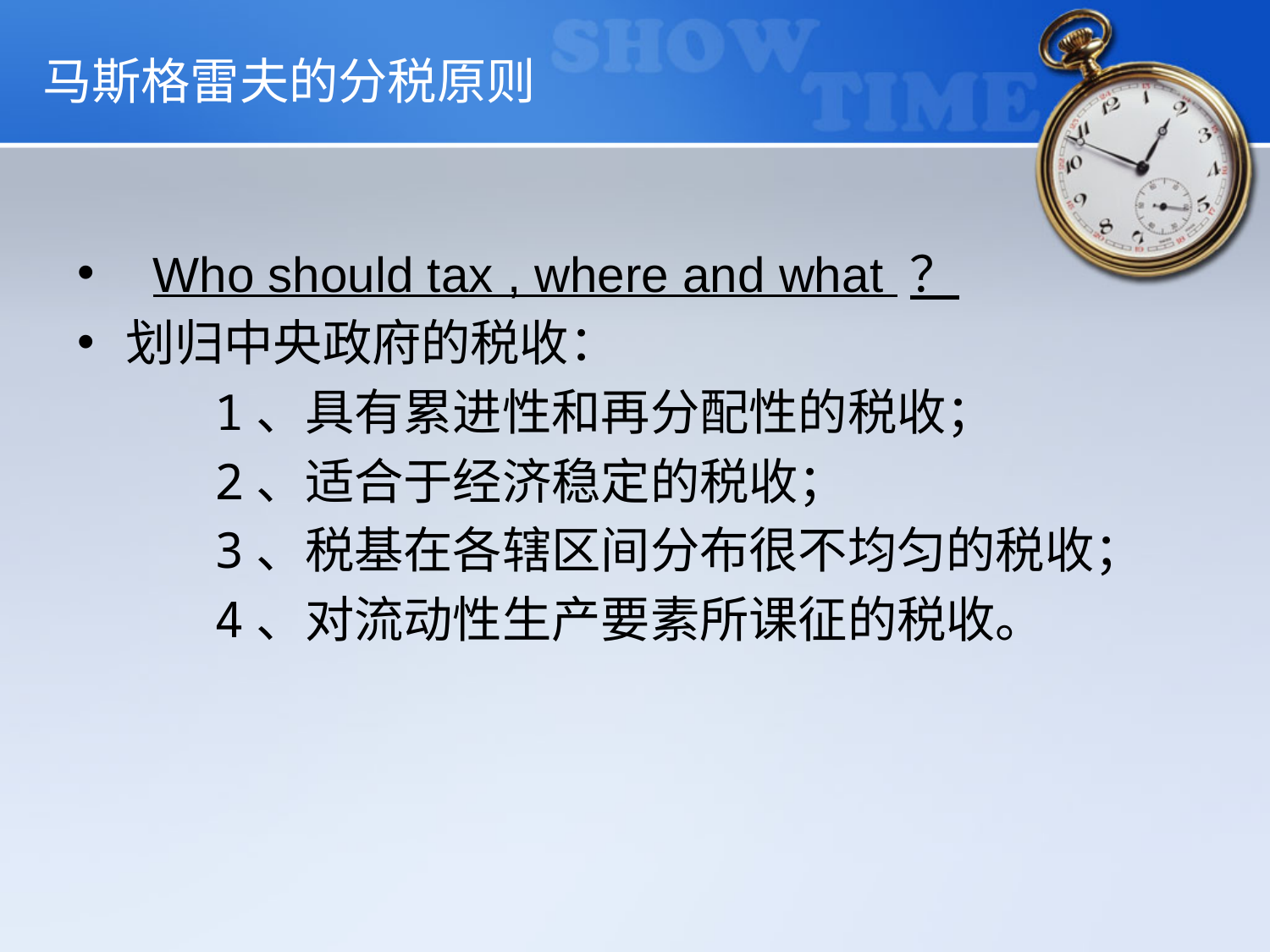

# 马斯格雷夫的分税原则
  Who should tax , where and what ？
划归中央政府的税收：
	   1、具有累进性和再分配性的税收；
	   2、适合于经济稳定的税收；
	   3、税基在各辖区间分布很不均匀的税收；
	   4、对流动性生产要素所课征的税收。